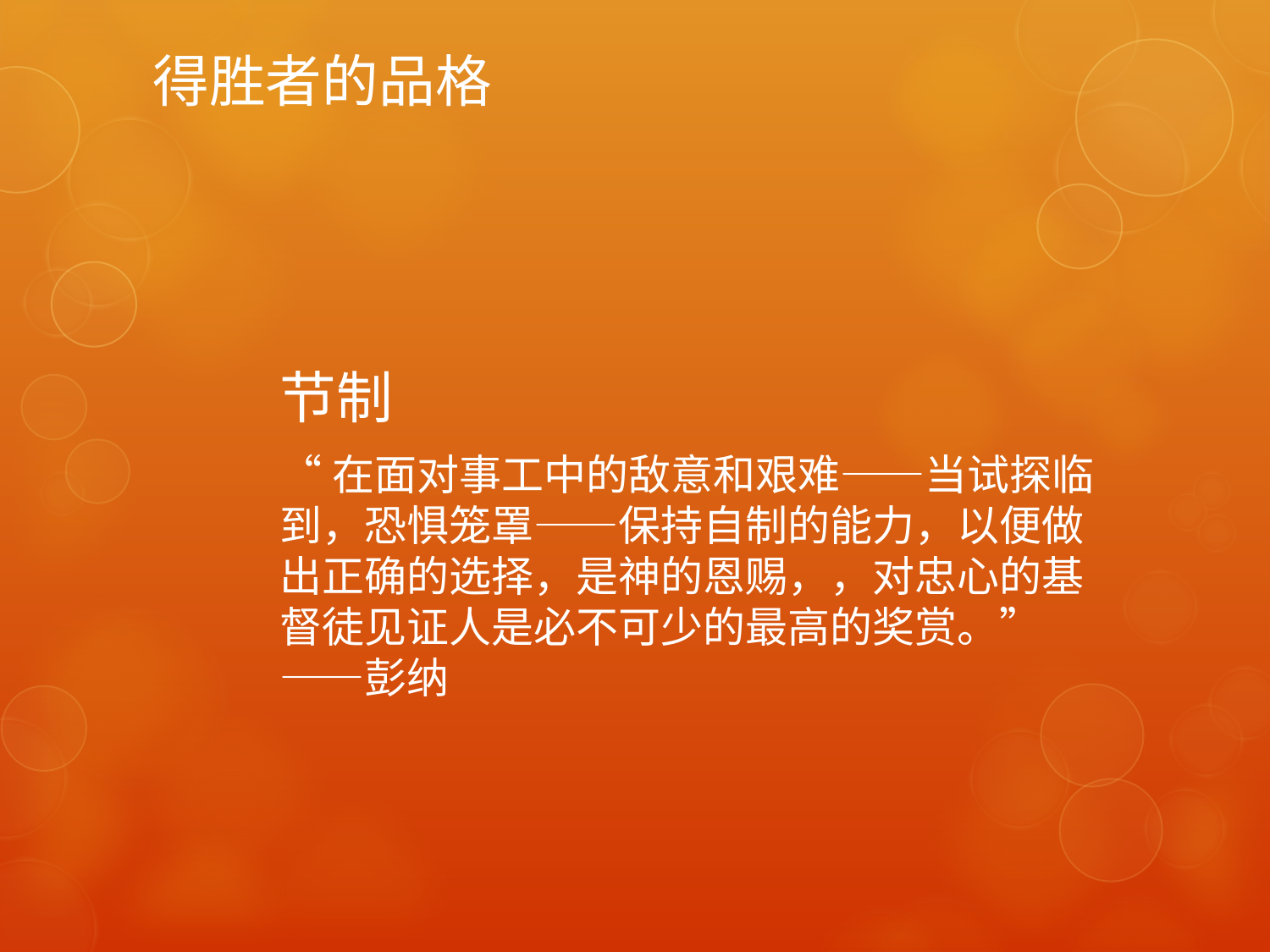

# 得胜者的品格
节制
“在面对事工中的敌意和艰难——当试探临到，恐惧笼罩——保持自制的能力，以便做出正确的选择，是神的恩赐，，对忠心的基督徒见证人是必不可少的最高的奖赏。”——彭纳